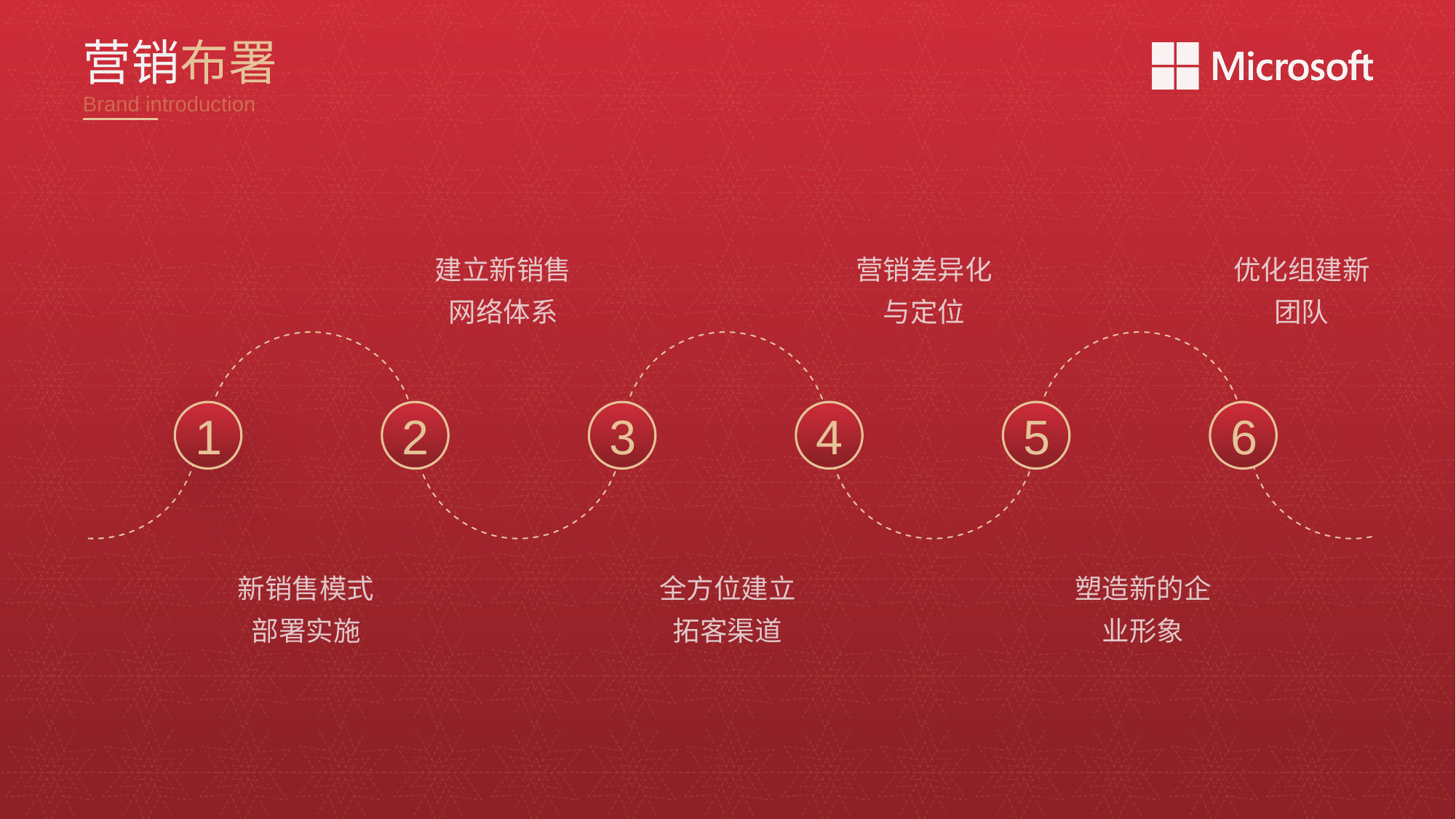

营销布署
Brand introduction
建立新销售网络体系
营销差异化与定位
优化组建新团队

1

2
3
4
5
6
新销售模式部署实施
全方位建立拓客渠道
塑造新的企业形象